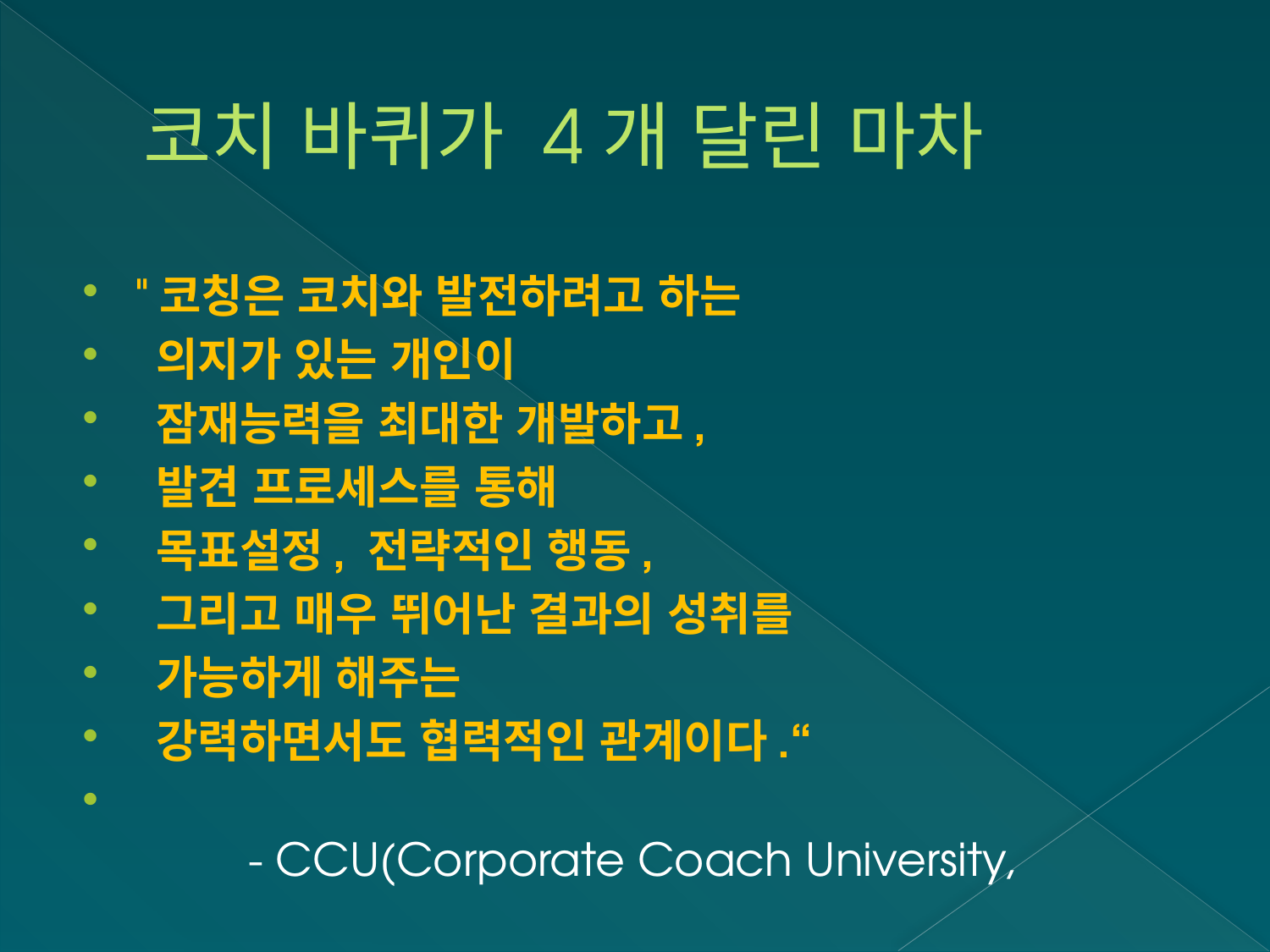

# 코치 바퀴가 4개 달린 마차
"코칭은 코치와 발전하려고 하는
 의지가 있는 개인이
 잠재능력을 최대한 개발하고,
 발견 프로세스를 통해
 목표설정, 전략적인 행동,
 그리고 매우 뛰어난 결과의 성취를
 가능하게 해주는
 강력하면서도 협력적인 관계이다.“
   
         - CCU(Corporate Coach University,